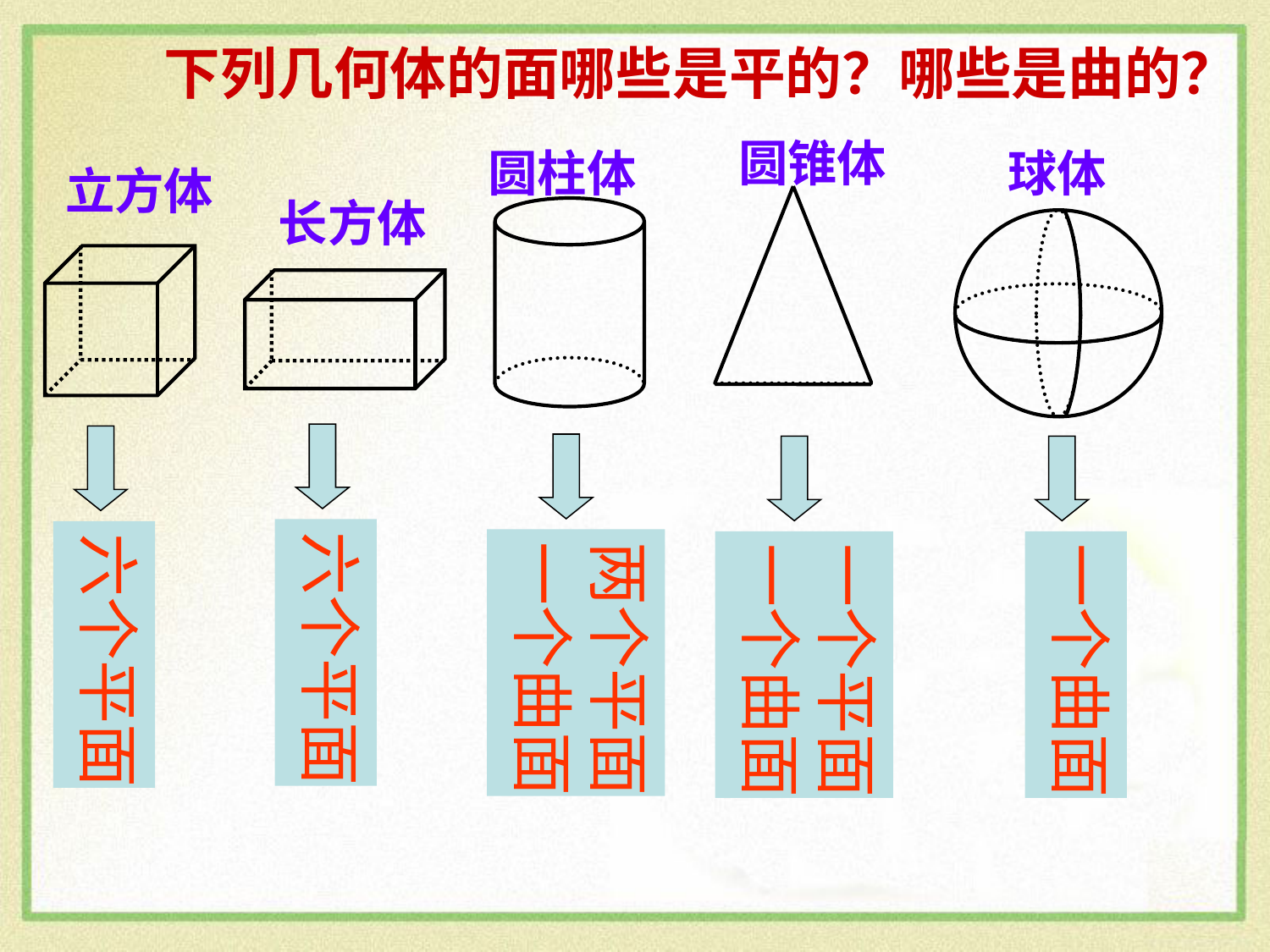

下列几何体的面哪些是平的？哪些是曲的？
圆锥体
圆柱体
球体
立方体
长方体

六个平面

六个平面

两个平面
一个曲面

一个平面
一个曲面

一个曲面